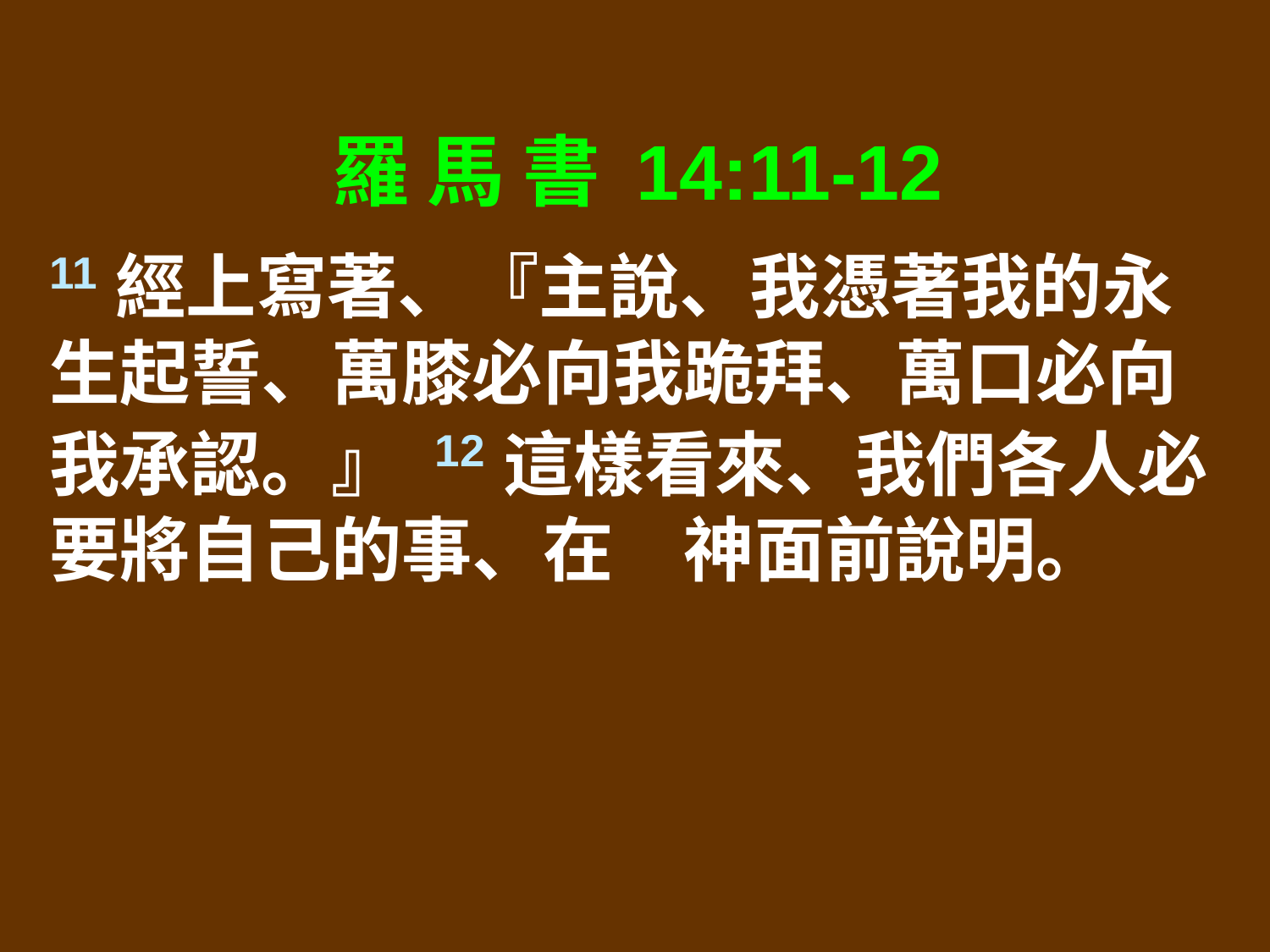

羅 馬 書 14:11-12
11經上寫著、『主說、我憑著我的永生起誓、萬膝必向我跪拜、萬口必向我承認。』 12這樣看來、我們各人必要將自己的事、在　神面前說明。